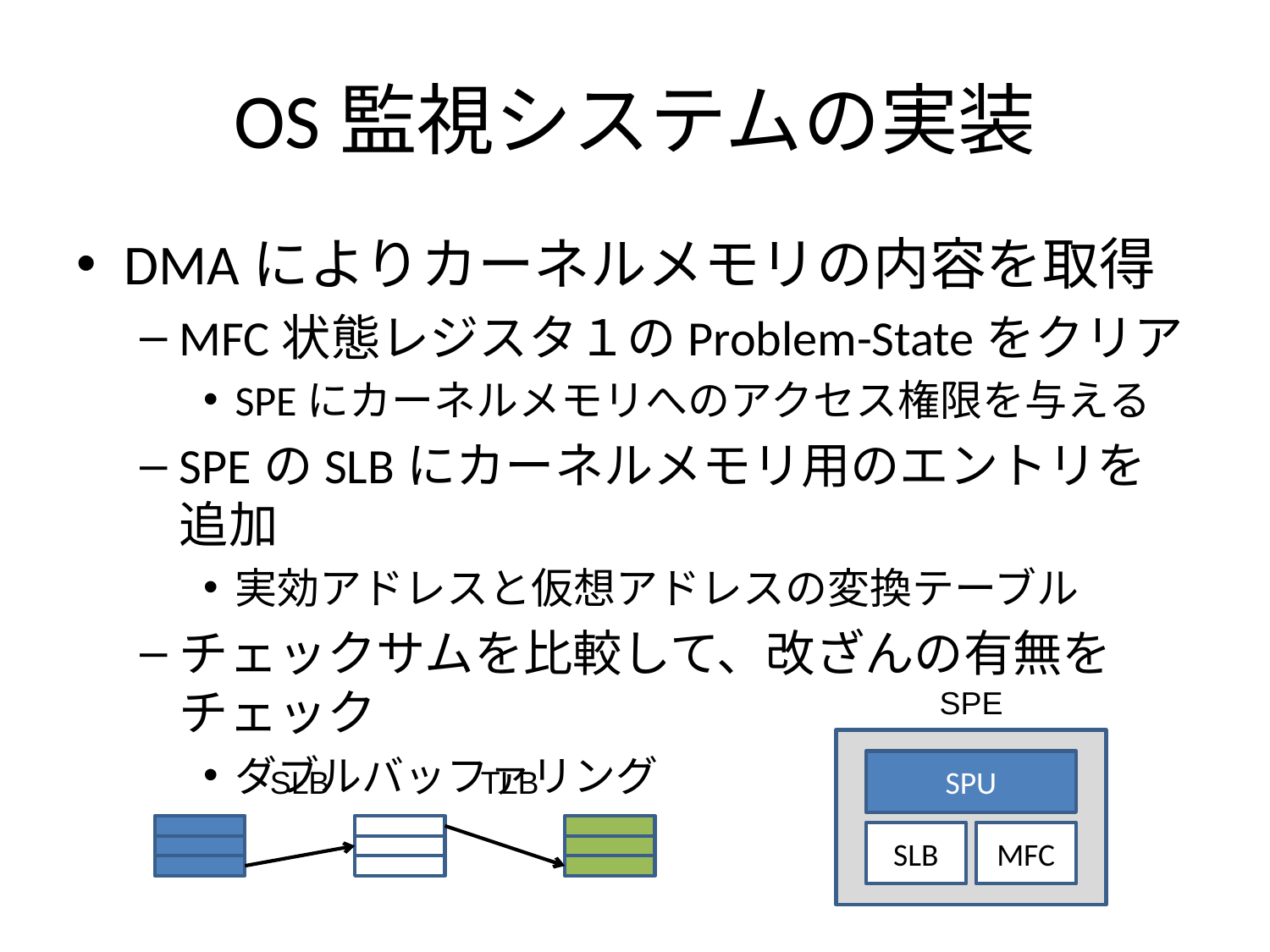

# OS監視システムの実装
DMAによりカーネルメモリの内容を取得
MFC状態レジスタ１のProblem-Stateをクリア
SPEにカーネルメモリへのアクセス権限を与える
SPEのSLBにカーネルメモリ用のエントリを追加
実効アドレスと仮想アドレスの変換テーブル
チェックサムを比較して、改ざんの有無をチェック
ダブルバッファリング

SPE

SPU
SLB
MFC
SLB
TLB